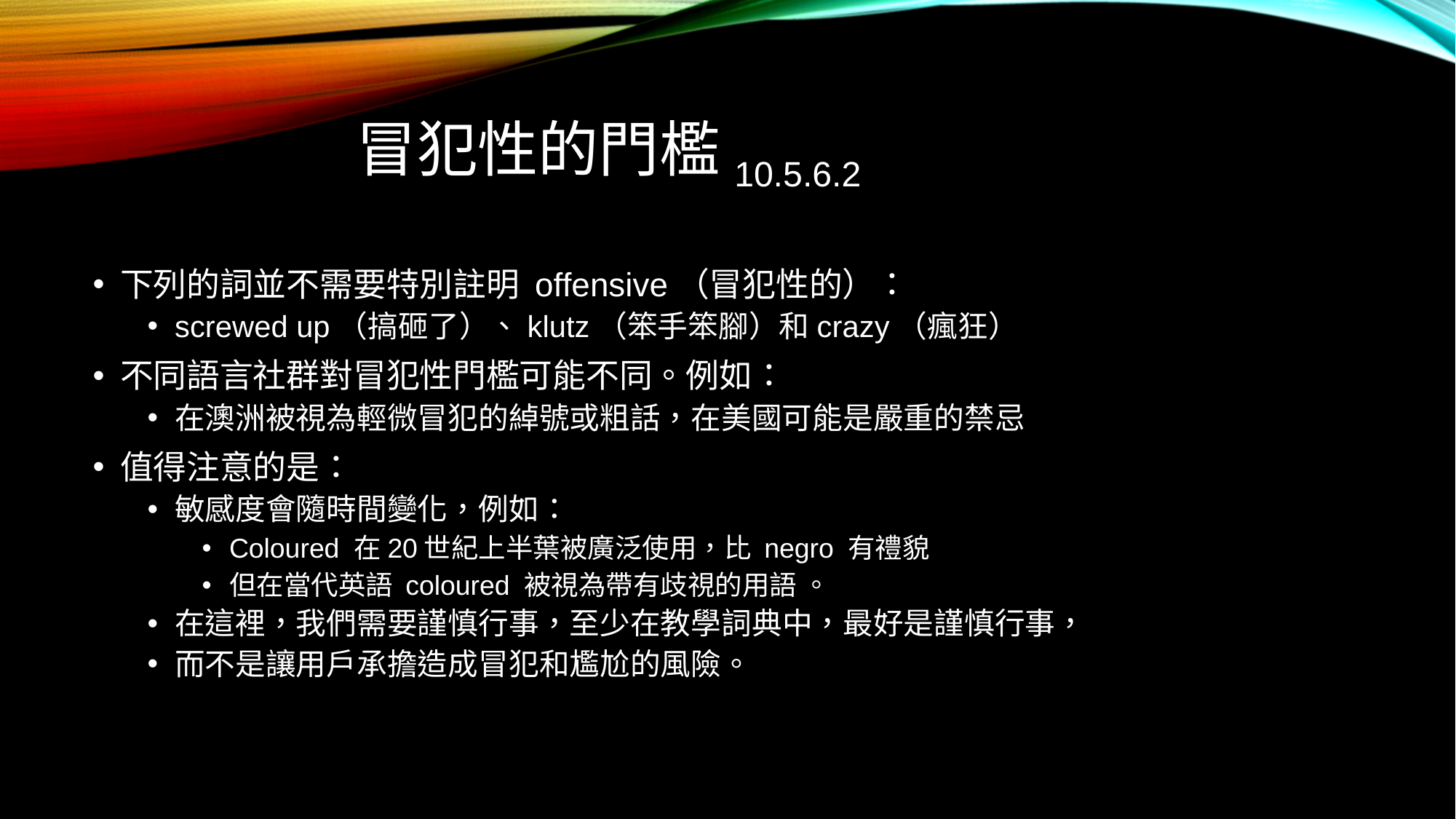

# 冒犯性的門檻10.5.6.2
下列的詞並不需要特別註明 offensive（冒犯性的）：
screwed up（搞砸了）、klutz（笨手笨腳）和crazy（瘋狂）
不同語言社群對冒犯性門檻可能不同。例如：
在澳洲被視為輕微冒犯的綽號或粗話，在美國可能是嚴重的禁忌
值得注意的是：
敏感度會隨時間變化，例如：
Coloured 在20世紀上半葉被廣泛使用，比 negro 有禮貌
但在當代英語 coloured 被視為帶有歧視的用語 。
在這裡，我們需要謹慎行事，至少在教學詞典中，最好是謹慎行事，
而不是讓用戶承擔造成冒犯和尷尬的風險。